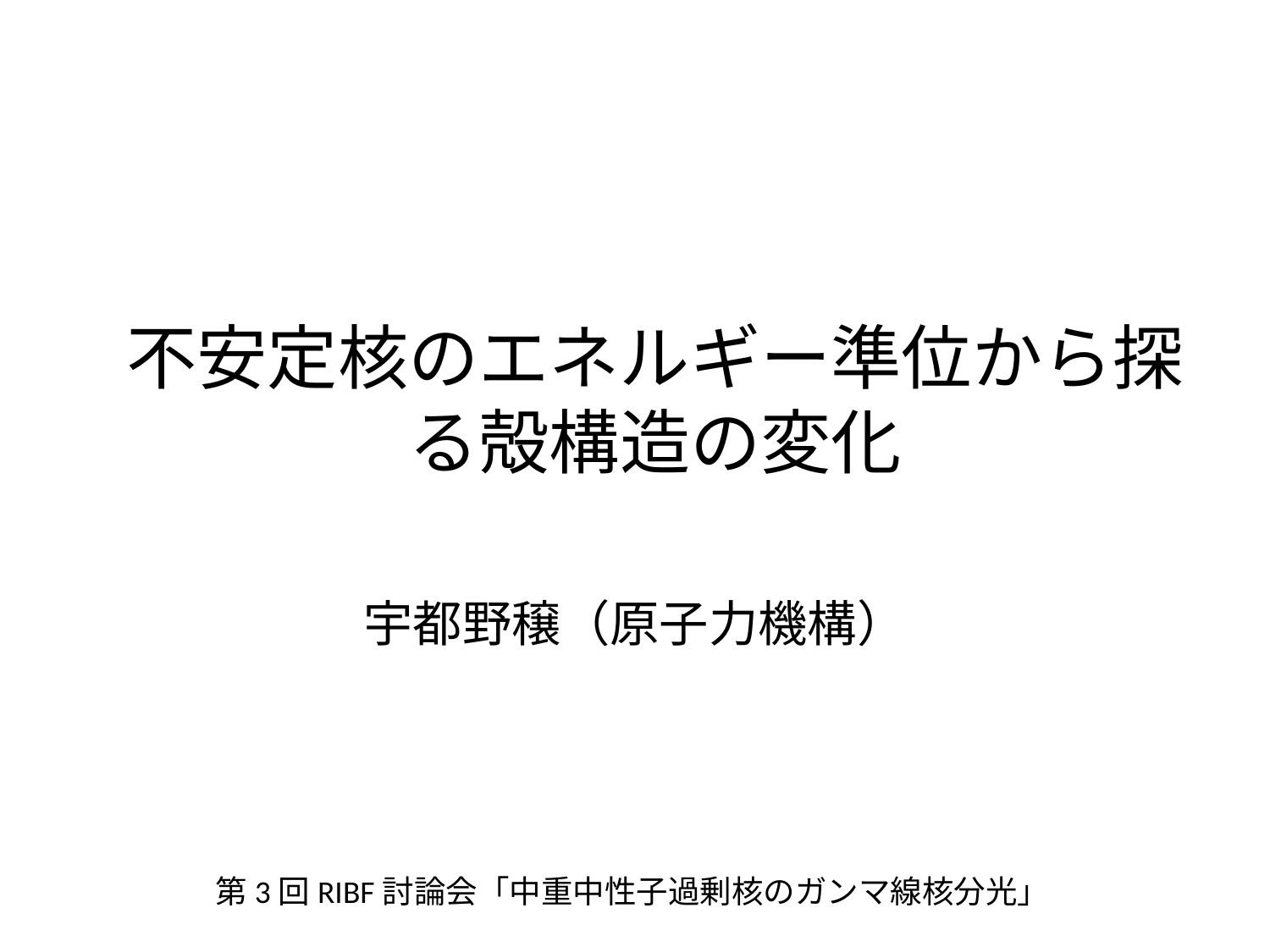

# 不安定核のエネルギー準位から探る殻構造の変化
宇都野穣（原子力機構）
第3回RIBF討論会「中重中性子過剰核のガンマ線核分光」